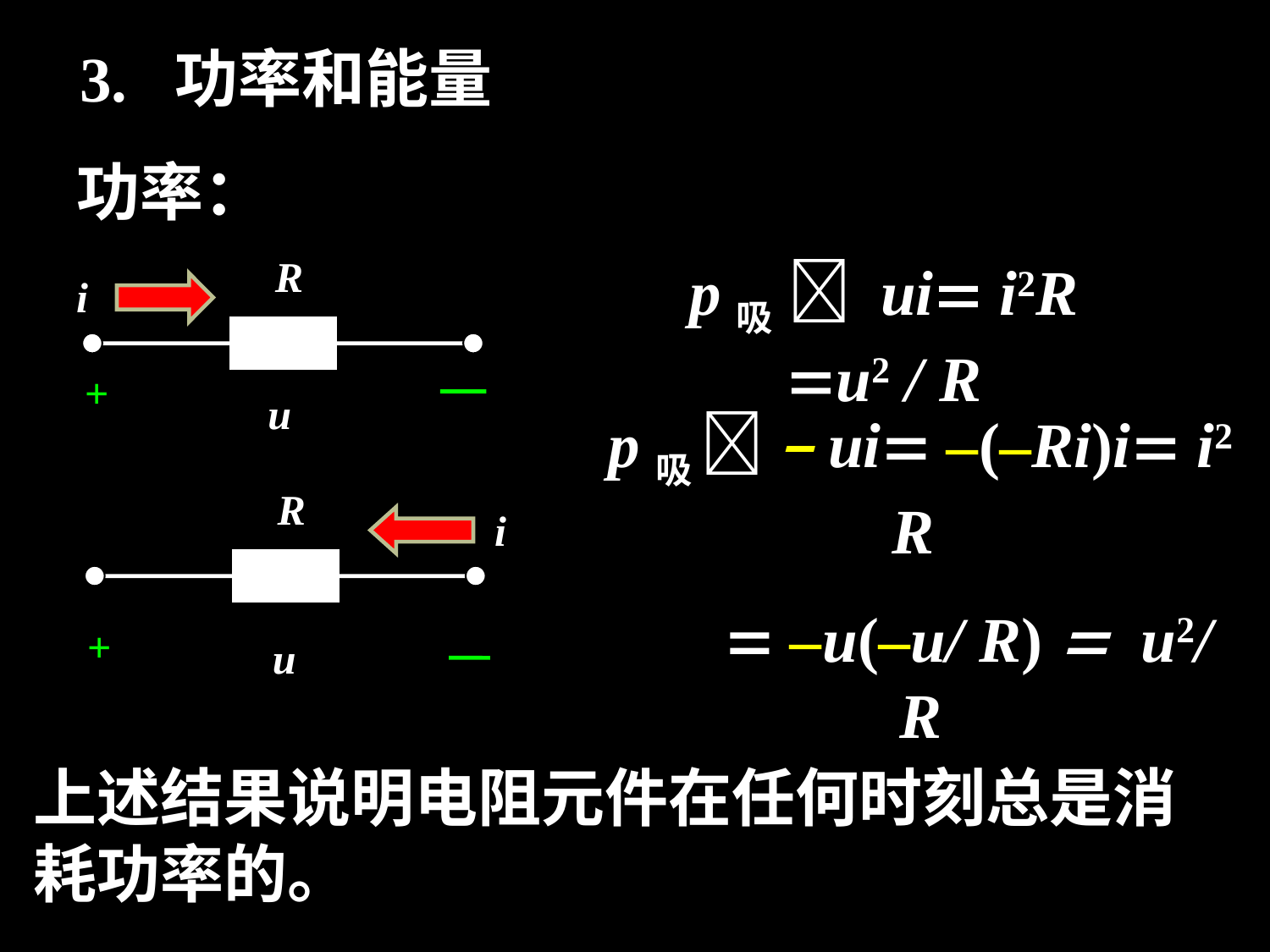

3.  功率和能量
功率：
R
i

+
u

p吸 = ui= i2R =u2 / R
p吸 = –ui= –(–Ri)i= i2 R
      = –u(–u/ R) =  u2/ R
R
i

+
u

上述结果说明电阻元件在任何时刻总是消耗功率的。